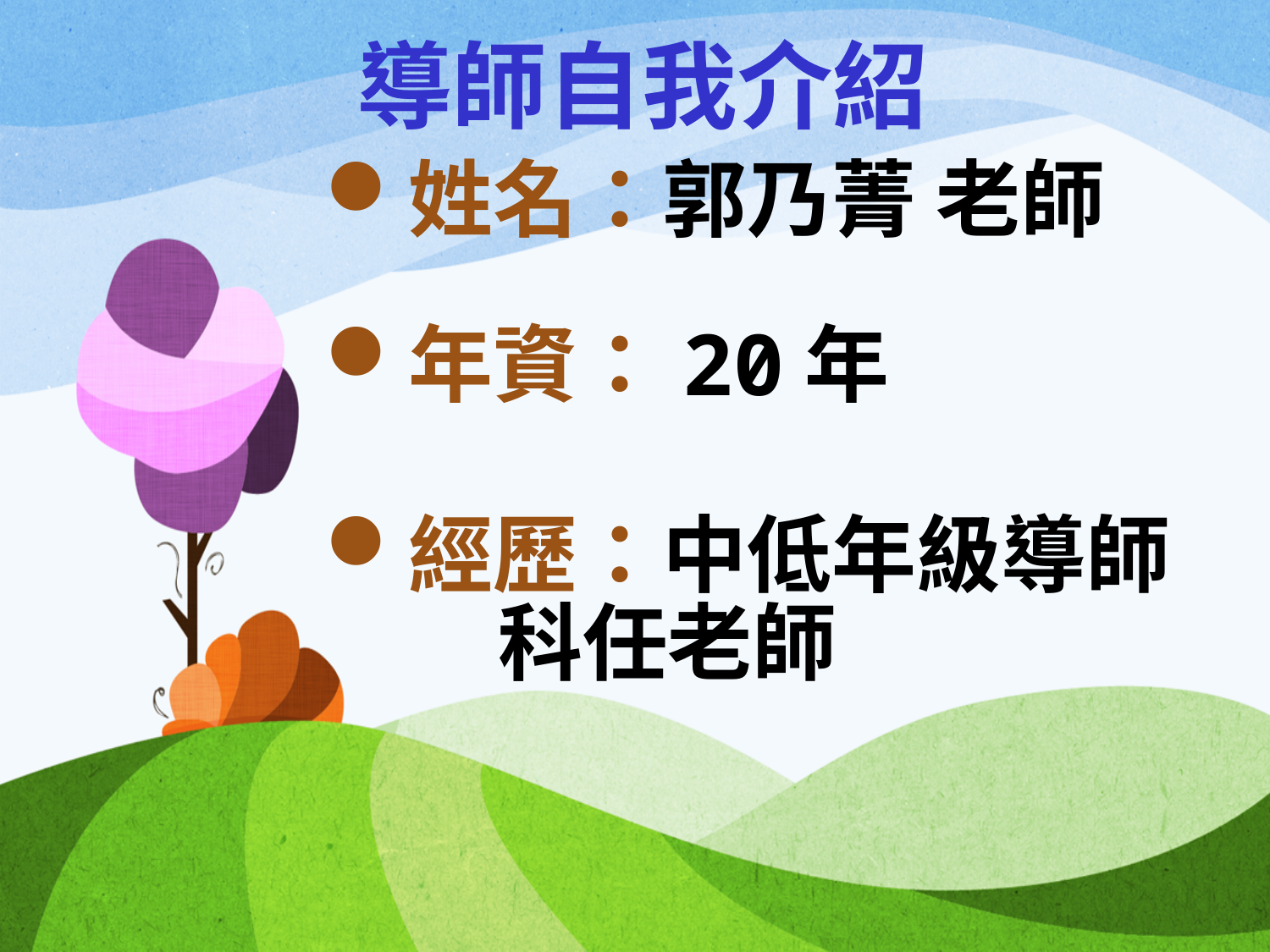

# 導師自我介紹
姓名：郭乃菁 老師

年資：20年

經歷：中低年級導師
        科任老師